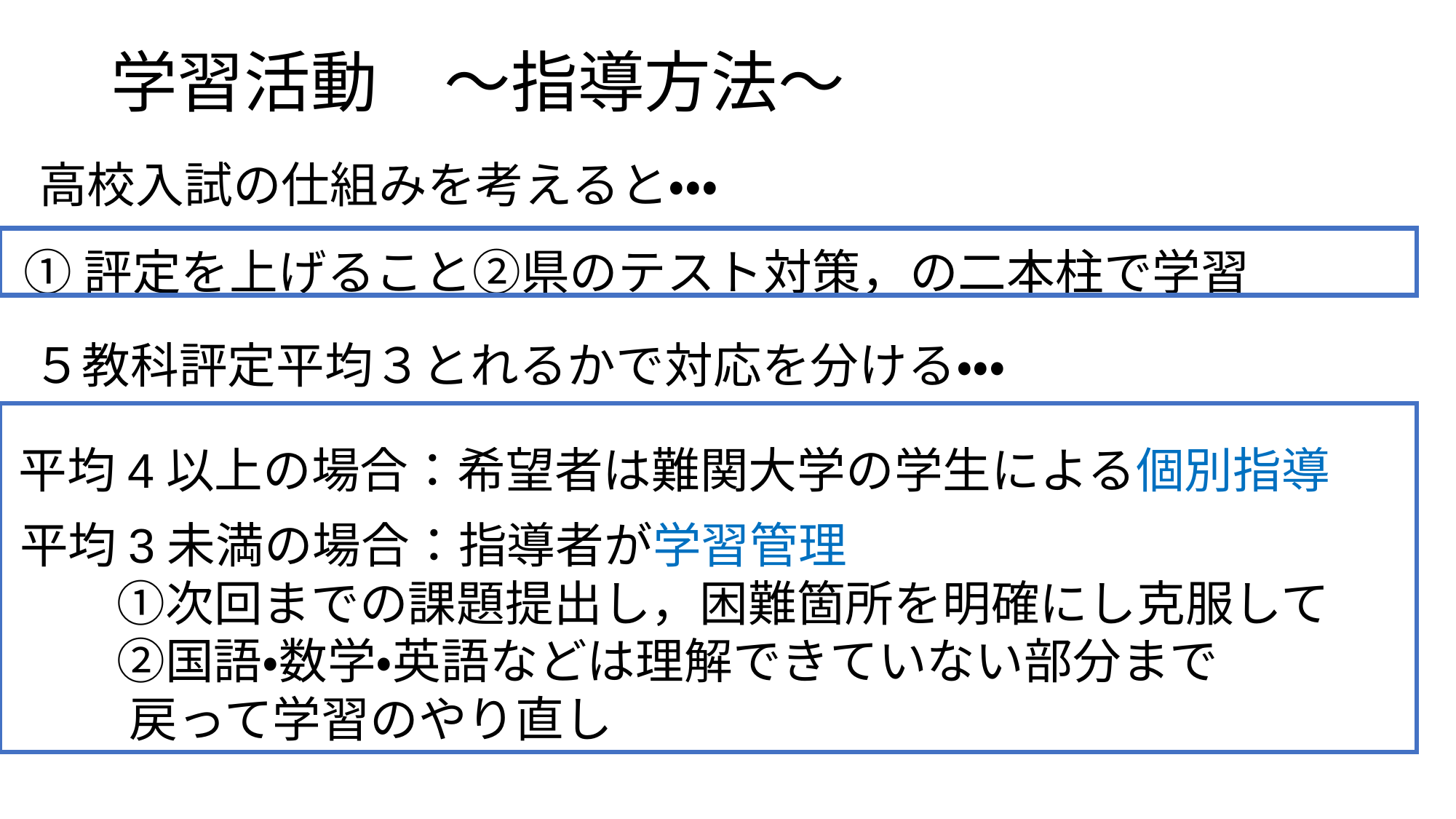

学習活動　〜指導方法〜
高校入試の仕組みを考えると・・・

①評定を上げること②県のテスト対策，の二本柱で学習
５教科評定平均３とれるかで対応を分ける・・・

平均4以上の場合：希望者は難関大学の学生による個別指導
平均3未満の場合：指導者が学習管理
　　①次回までの課題提出し，困難箇所を明確にし克服して
　　②国語・数学・英語などは理解できていない部分まで
         戻って学習のやり直し